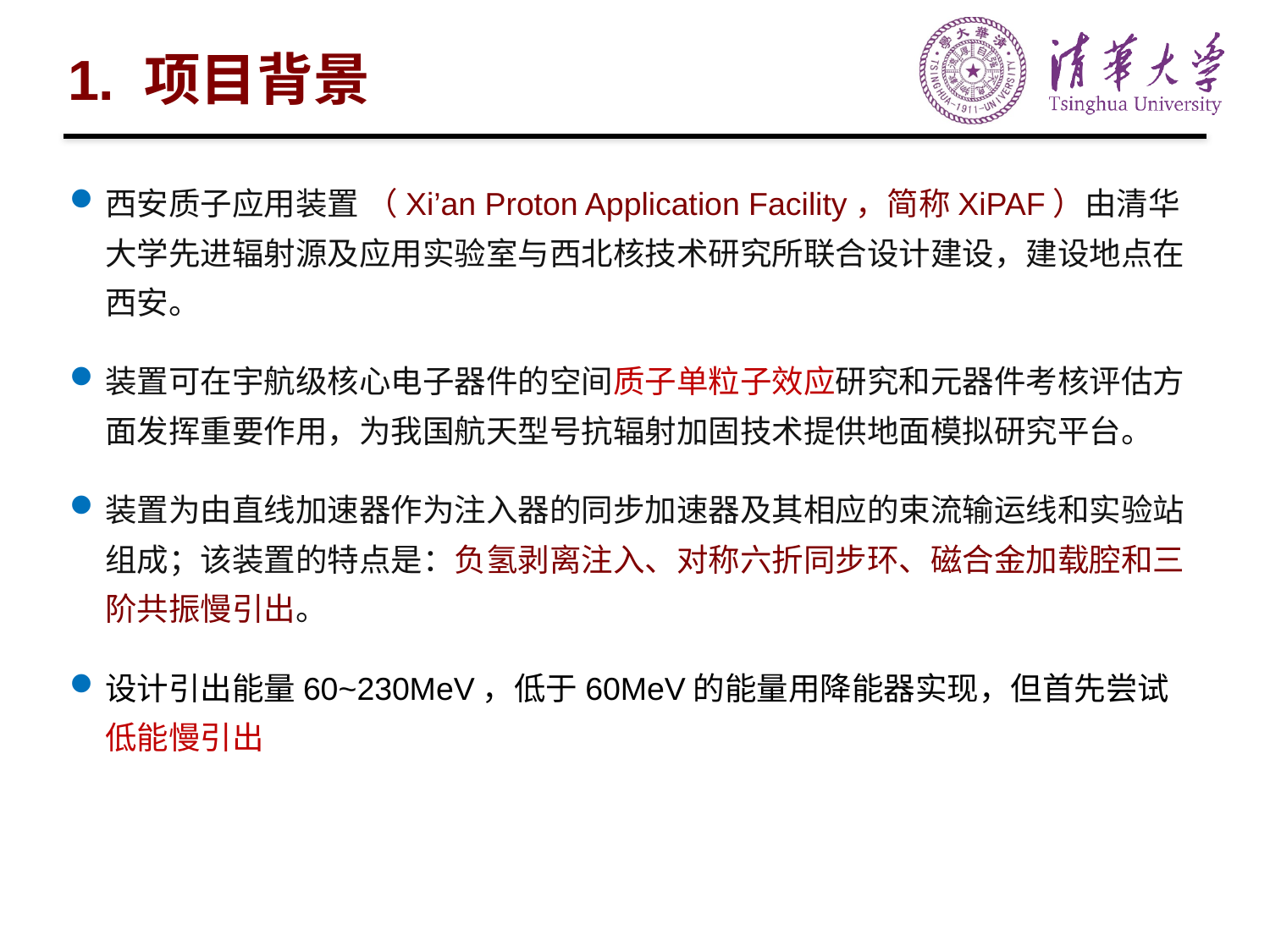

# 1. 项目背景
西安质子应用装置 （Xi’an Proton Application Facility，简称XiPAF）由清华大学先进辐射源及应用实验室与西北核技术研究所联合设计建设，建设地点在西安。
装置可在宇航级核心电子器件的空间质子单粒子效应研究和元器件考核评估方面发挥重要作用，为我国航天型号抗辐射加固技术提供地面模拟研究平台。
装置为由直线加速器作为注入器的同步加速器及其相应的束流输运线和实验站组成；该装置的特点是：负氢剥离注入、对称六折同步环、磁合金加载腔和三阶共振慢引出。
设计引出能量60~230MeV，低于60MeV的能量用降能器实现，但首先尝试低能慢引出